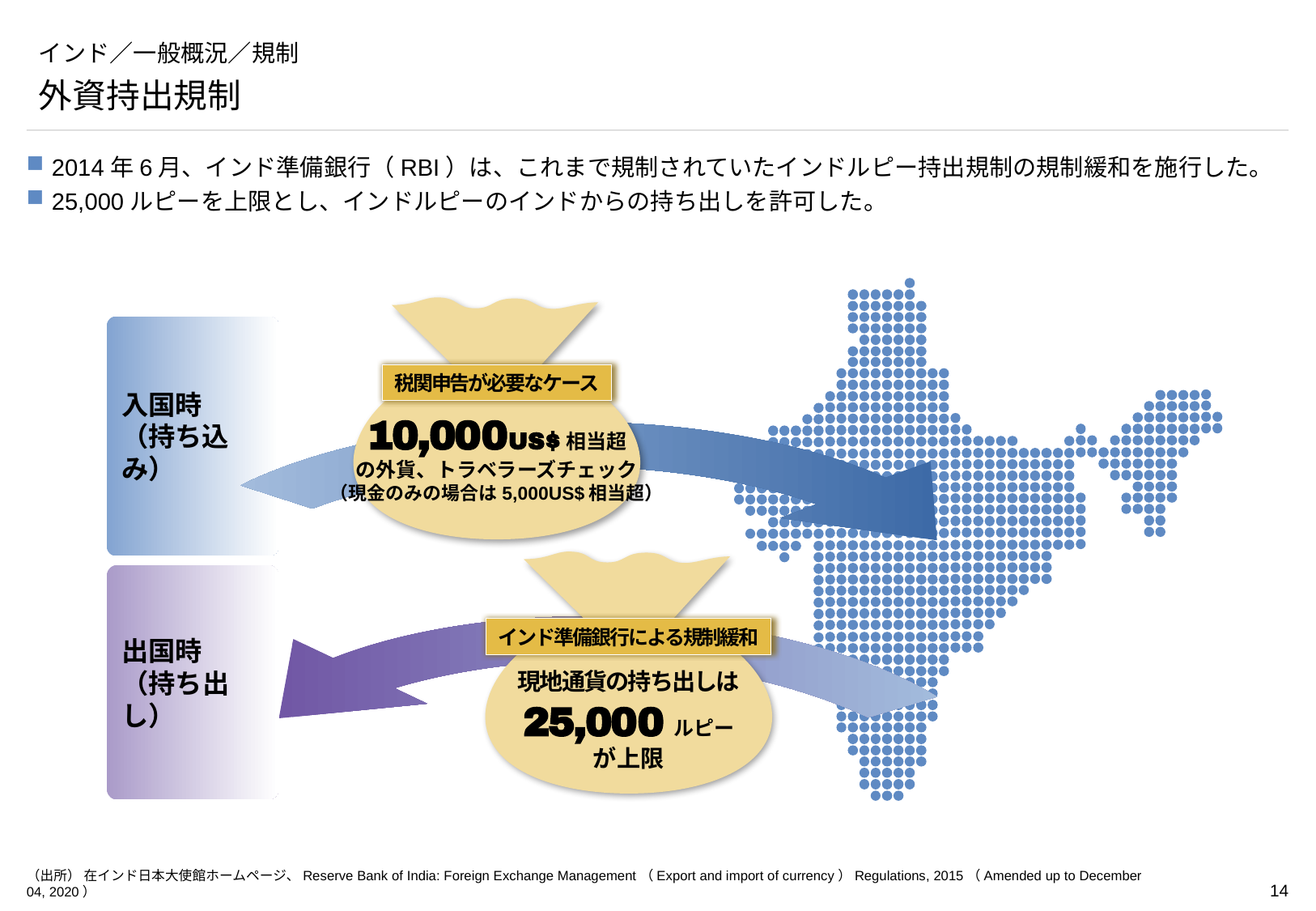

# インド／一般概況／規制
外資持出規制
2014年6月、インド準備銀行（RBI）は、これまで規制されていたインドルピー持出規制の規制緩和を施行した。
25,000ルピーを上限とし、インドルピーのインドからの持ち出しを許可した。

税関申告が必要なケース
10,000US$相当超
の外貨、トラベラーズチェック
（現金のみの場合は5,000US$相当超）
入国時
（持ち込み）

インド準備銀行による規制緩和
現地通貨の持ち出しは
25,000ルピー
が上限
出国時
（持ち出し）

（出所） 在インド日本大使館ホームページ、Reserve Bank of India: Foreign Exchange Management（Export and import of currency）Regulations, 2015（Amended up to December 04, 2020）